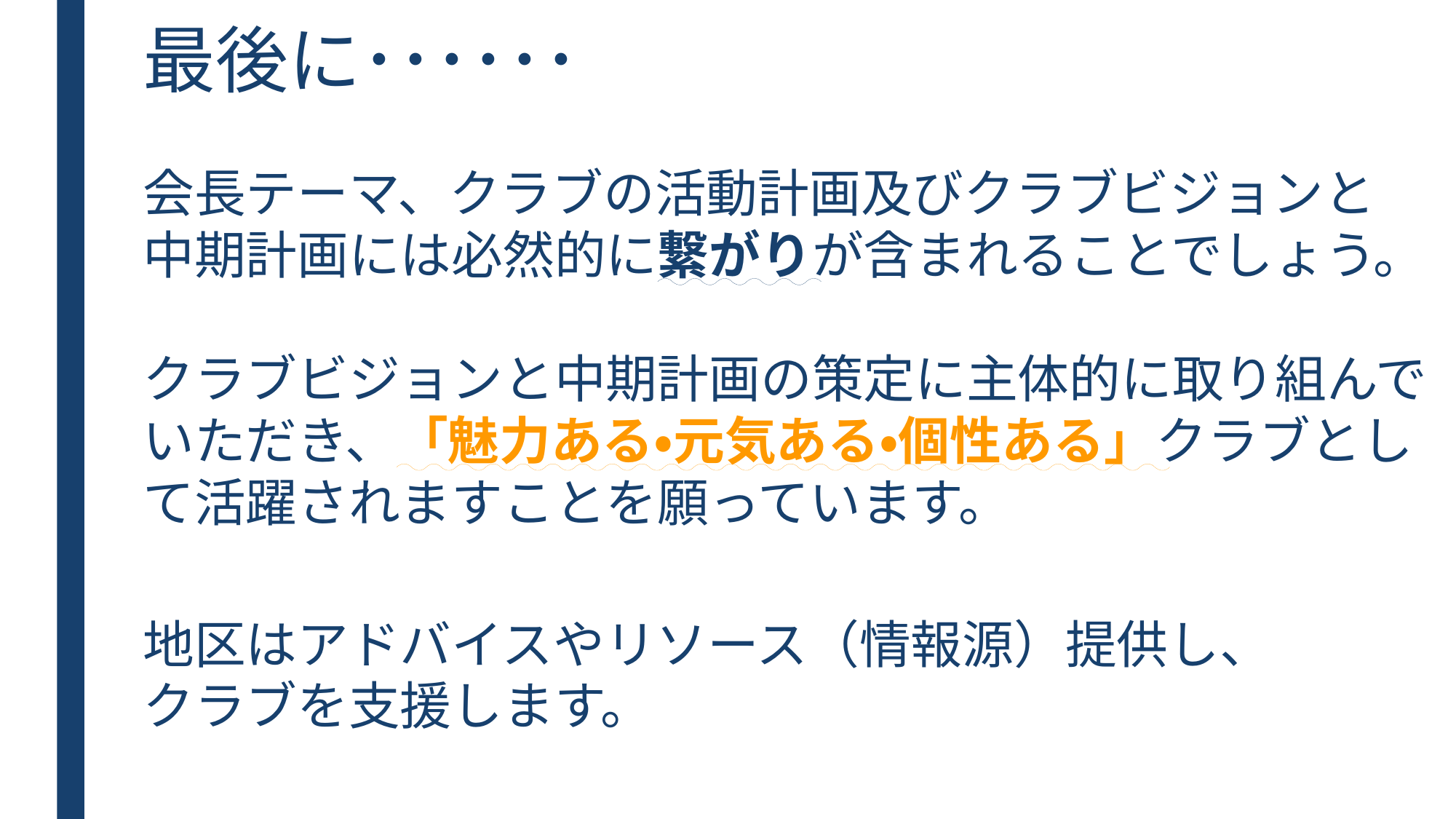

# 最後に･･････
会長テーマ、クラブの活動計画及びクラブビジョンと
中期計画には必然的に繋がりが含まれることでしょう。
クラブビジョンと中期計画の策定に主体的に取り組んでいただき、「魅力ある・元気ある・個性ある」クラブとして活躍されますことを願っています。
地区はアドバイスやリソース（情報源）提供し、
クラブを支援します。